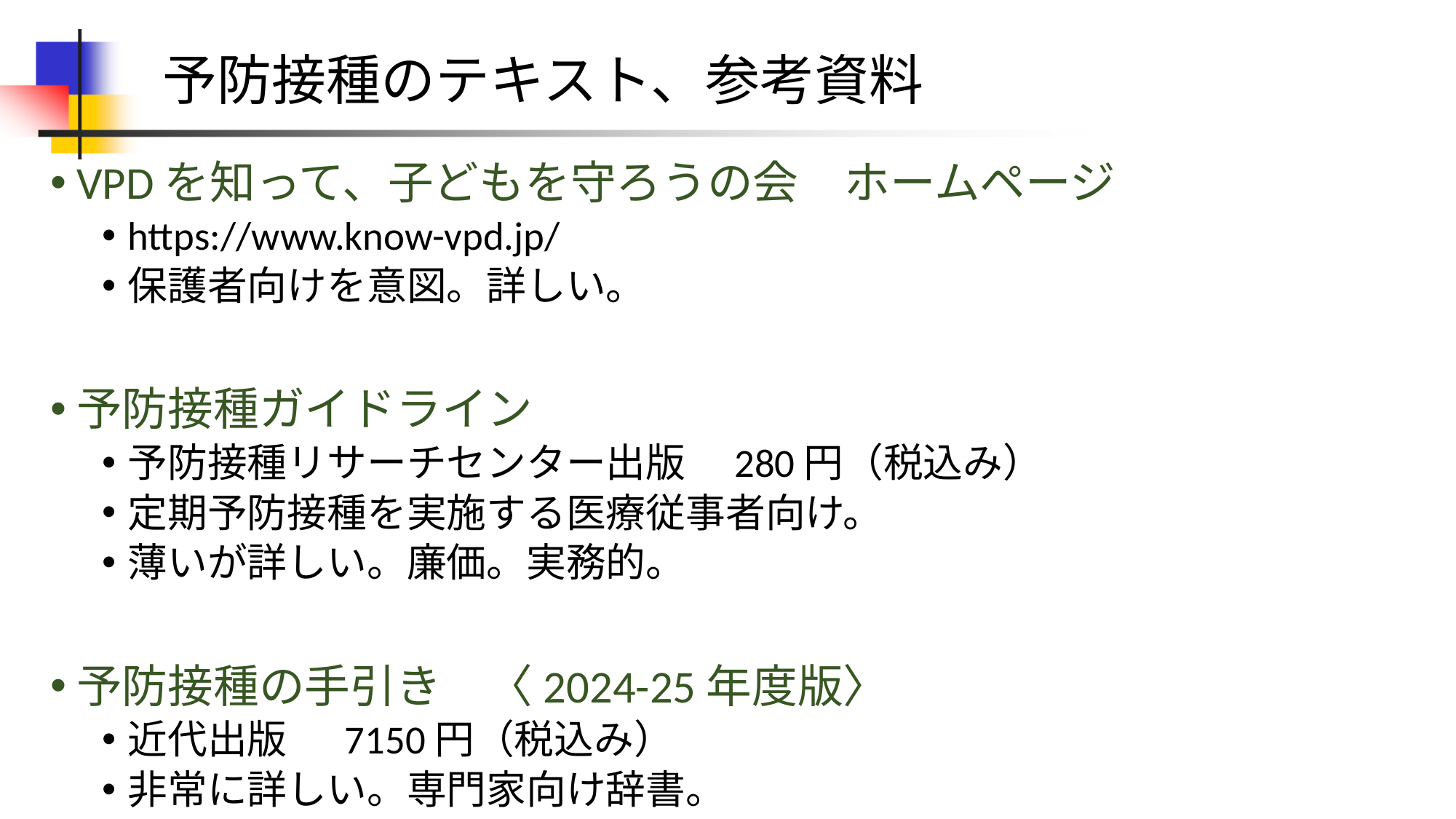

# 予防接種のテキスト、参考資料
VPDを知って、子どもを守ろうの会　ホームページ
https://www.know-vpd.jp/
保護者向けを意図。詳しい。

予防接種ガイドライン
予防接種リサーチセンター出版　280円（税込み）
定期予防接種を実施する医療従事者向け。
薄いが詳しい。廉価。実務的。

予防接種の手引き　〈2024-25年度版〉
近代出版　 7150円（税込み）
非常に詳しい。専門家向け辞書。